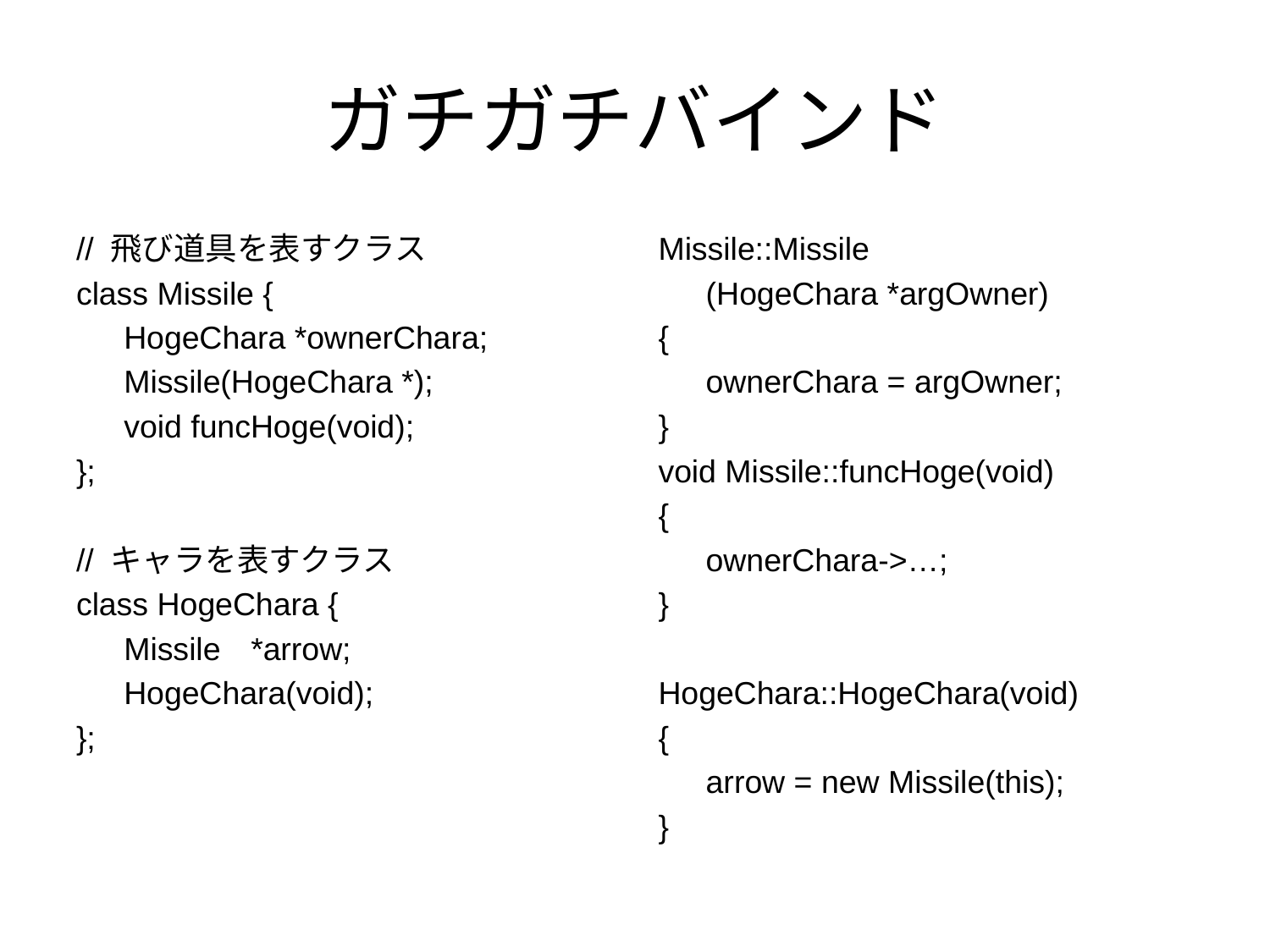

# ガチガチバインド
// 飛び道具を表すクラス
class Missile {
	HogeChara *ownerChara;
	Missile(HogeChara *);
	void funcHoge(void);
};

// キャラを表すクラス
class HogeChara {
	Missile	*arrow;
	HogeChara(void);
};
Missile::Missile
	(HogeChara *argOwner)
{
	ownerChara = argOwner;
}
void Missile::funcHoge(void)
{
	ownerChara->…;
}

HogeChara::HogeChara(void)
{
	arrow = new Missile(this);
}